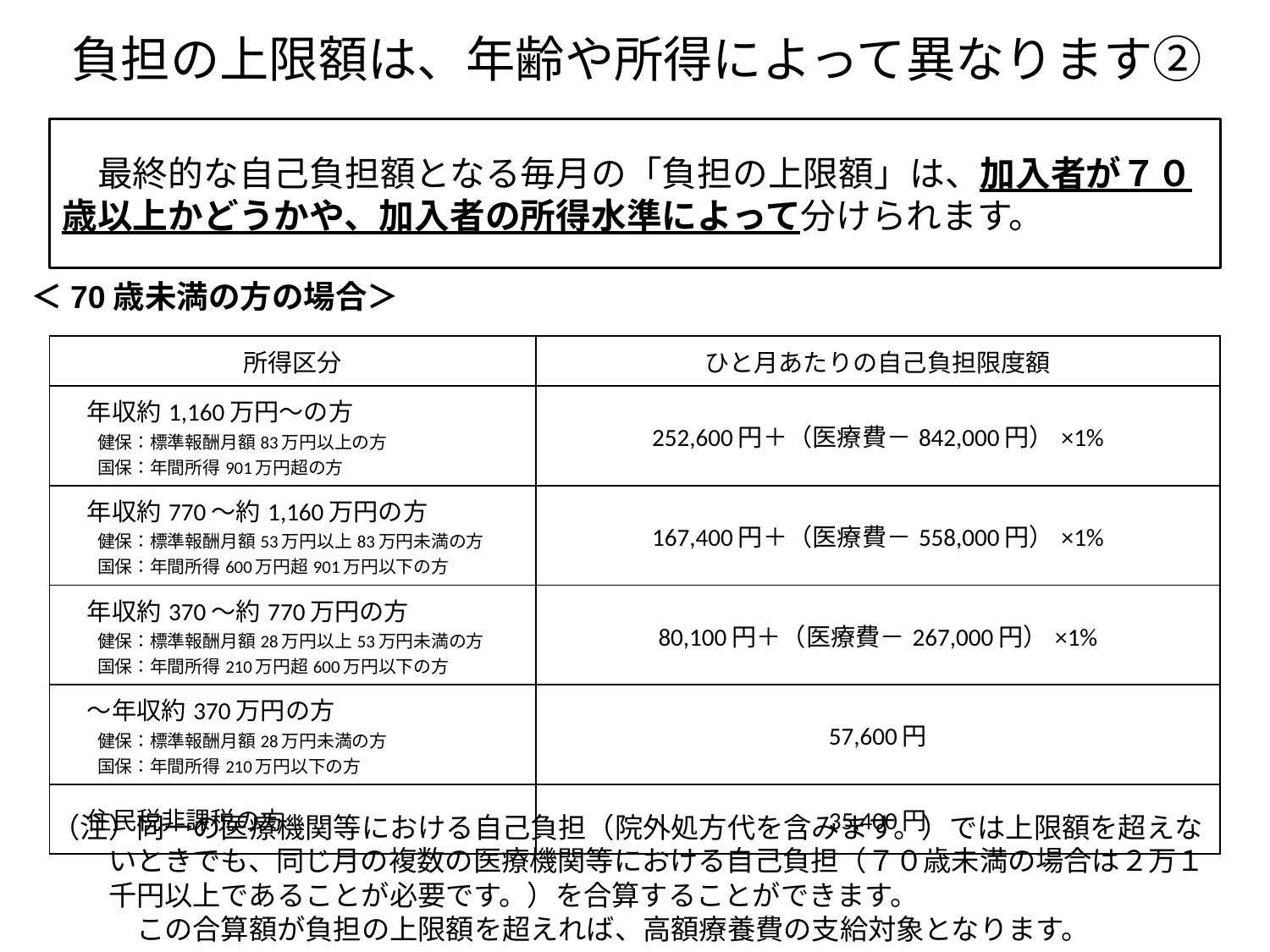

負担の上限額は、年齢や所得によって異なります②
　最終的な自己負担額となる毎月の「負担の上限額」は、加入者が７０歳以上かどうかや、加入者の所得水準によって分けられます。
＜70歳未満の方の場合＞
| 所得区分 | ひと月あたりの自己負担限度額 |
| --- | --- |
| 年収約1,160万円～の方 　　健保：標準報酬月額83万円以上の方 　　国保：年間所得901万円超の方 | 252,600円＋（医療費－842,000円）×1% |
| 年収約770～約1,160万円の方 　　健保：標準報酬月額53万円以上83万円未満の方 　　国保：年間所得600万円超901万円以下の方 | 167,400円＋（医療費－558,000円）×1% |
| 年収約370～約770万円の方 　　健保：標準報酬月額28万円以上53万円未満の方 　　国保：年間所得210万円超600万円以下の方 | 80,100円＋（医療費－267,000円）×1% |
| ～年収約370万円の方 　　健保：標準報酬月額28万円未満の方 　　国保：年間所得210万円以下の方 | 57,600円 |
| 住民税非課税の方 | 35,400円 |
（注）同一の医療機関等における自己負担（院外処方代を含みます。）では上限額を超えな
　　いときでも、同じ月の複数の医療機関等における自己負担（７０歳未満の場合は２万１
　　千円以上であることが必要です。）を合算することができます。
　　　この合算額が負担の上限額を超えれば、高額療養費の支給対象となります。